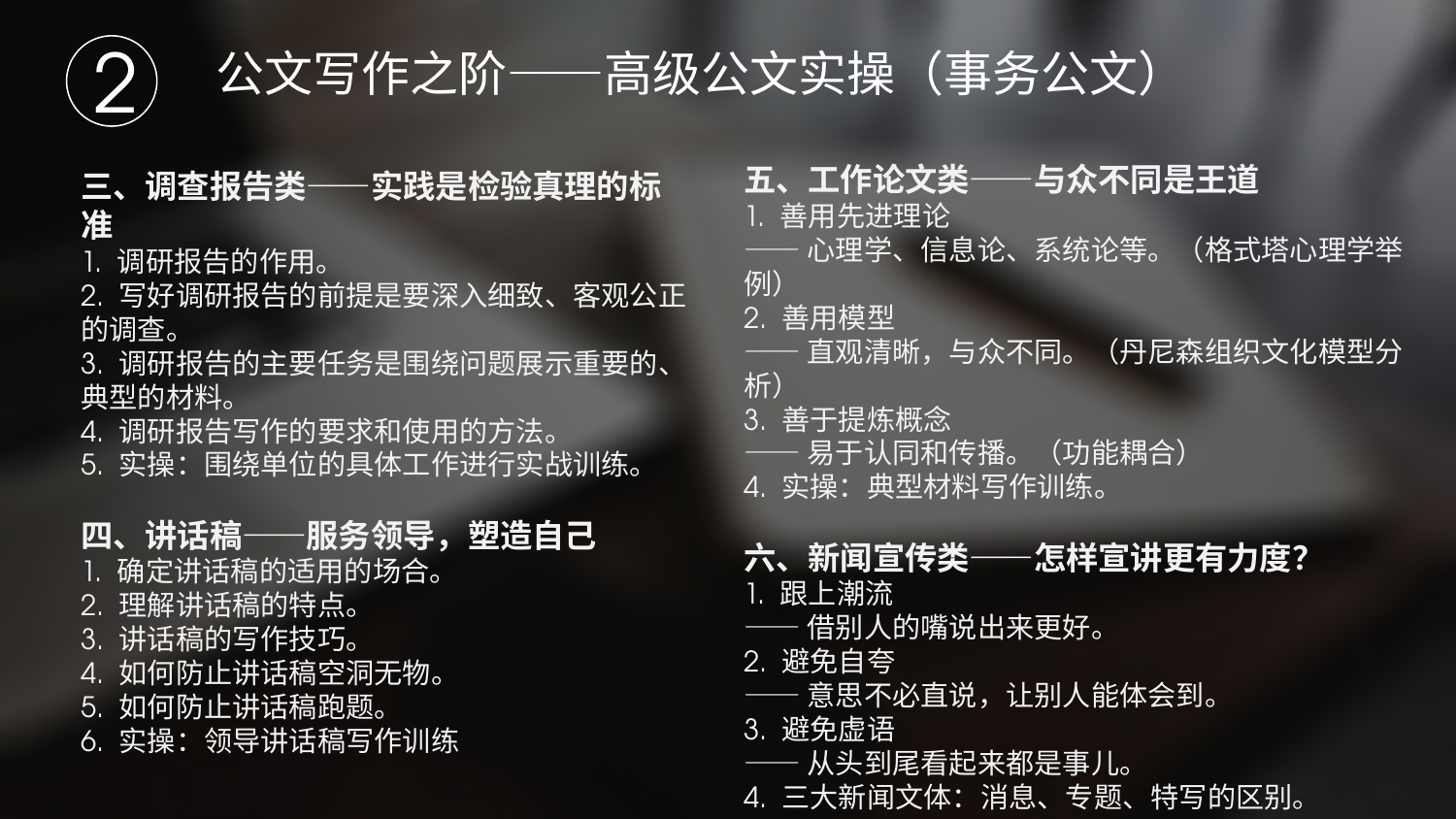

公文写作之阶——高级公文实操（事务公文）
2
五、工作论文类——与众不同是王道
1. 善用先进理论
——心理学、信息论、系统论等。（格式塔心理学举例）
2. 善用模型
——直观清晰，与众不同。（丹尼森组织文化模型分析）
3. 善于提炼概念
——易于认同和传播。（功能耦合）
4. 实操：典型材料写作训练。

六、新闻宣传类——怎样宣讲更有力度？
1. 跟上潮流
——借别人的嘴说出来更好。
2. 避免自夸
——意思不必直说，让别人能体会到。
3. 避免虚语
——从头到尾看起来都是事儿。
4. 三大新闻文体：消息、专题、特写的区别。

三、调查报告类——实践是检验真理的标准
1. 调研报告的作用。
2. 写好调研报告的前提是要深入细致、客观公正的调查。
3. 调研报告的主要任务是围绕问题展示重要的、典型的材料。
4. 调研报告写作的要求和使用的方法。
5. 实操：围绕单位的具体工作进行实战训练。

四、讲话稿——服务领导，塑造自己
1. 确定讲话稿的适用的场合。
2. 理解讲话稿的特点。
3. 讲话稿的写作技巧。
4. 如何防止讲话稿空洞无物。
5. 如何防止讲话稿跑题。
6. 实操：领导讲话稿写作训练